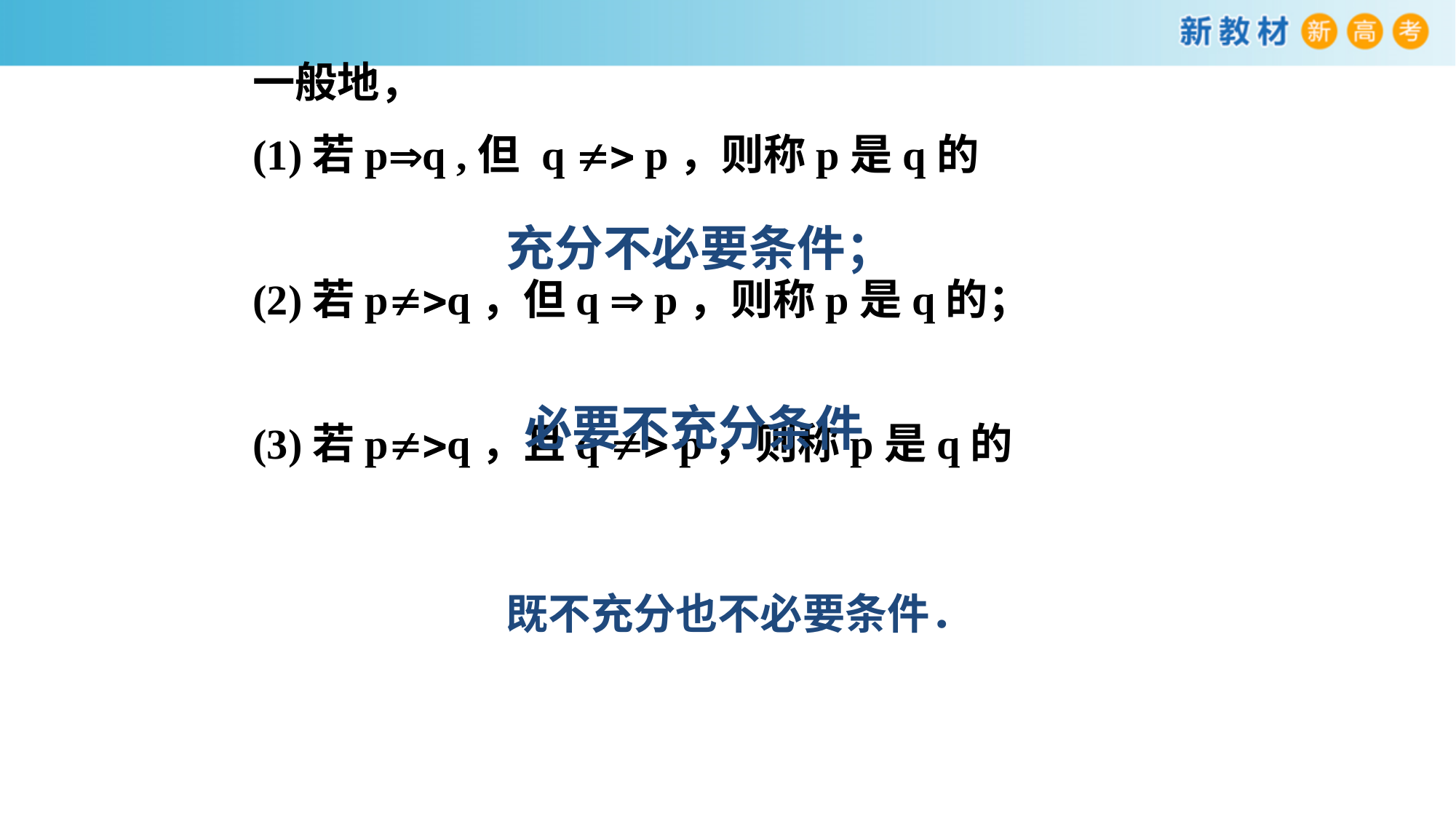

一般地，
(1)若p⇒q ,但 q ≠> p，则称p是q的

(2)若p≠>q，但q ⇒ p，则称p是q的；

(3)若p≠>q，且q ≠> p，则称p是q的
充分不必要条件；

必要不充分条件
既不充分也不必要条件．